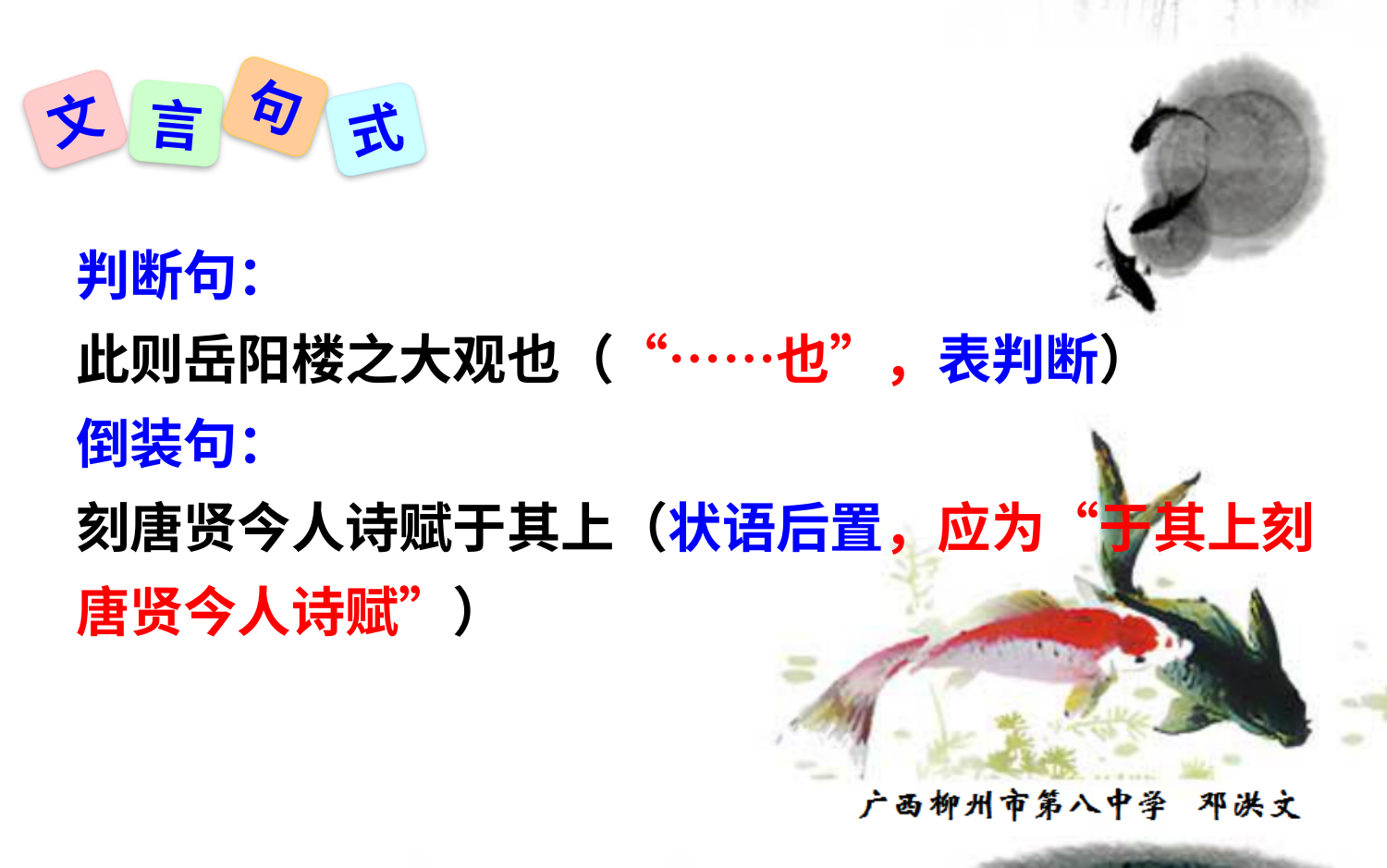

句
文
言
式
判断句：
此则岳阳楼之大观也（“……也”，表判断）
倒装句：
刻唐贤今人诗赋于其上（状语后置，应为“于其上刻唐贤今人诗赋”）